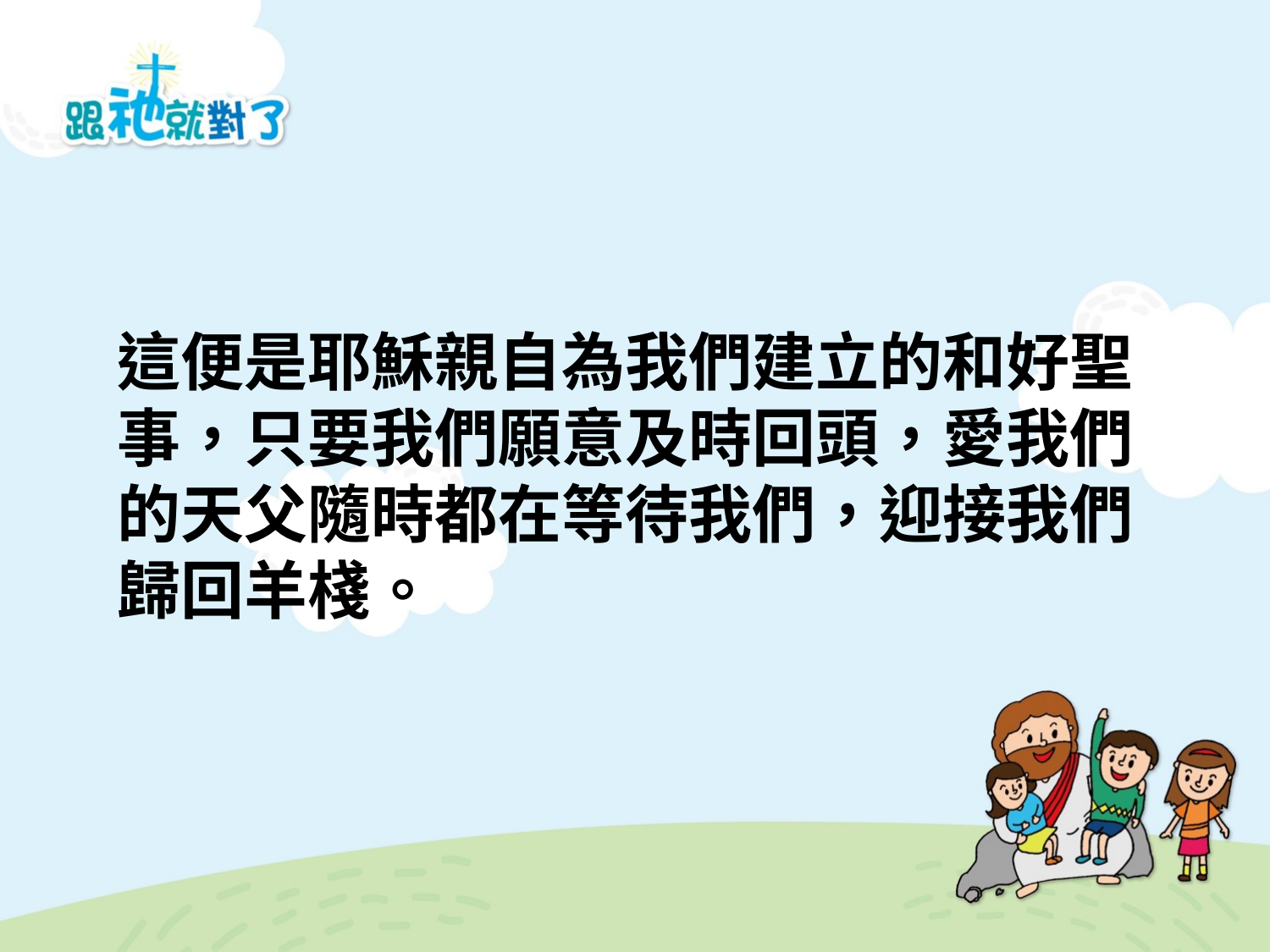

這便是耶穌親自為我們建立的和好聖事，只要我們願意及時回頭，愛我們的天父隨時都在等待我們，迎接我們歸回羊棧。